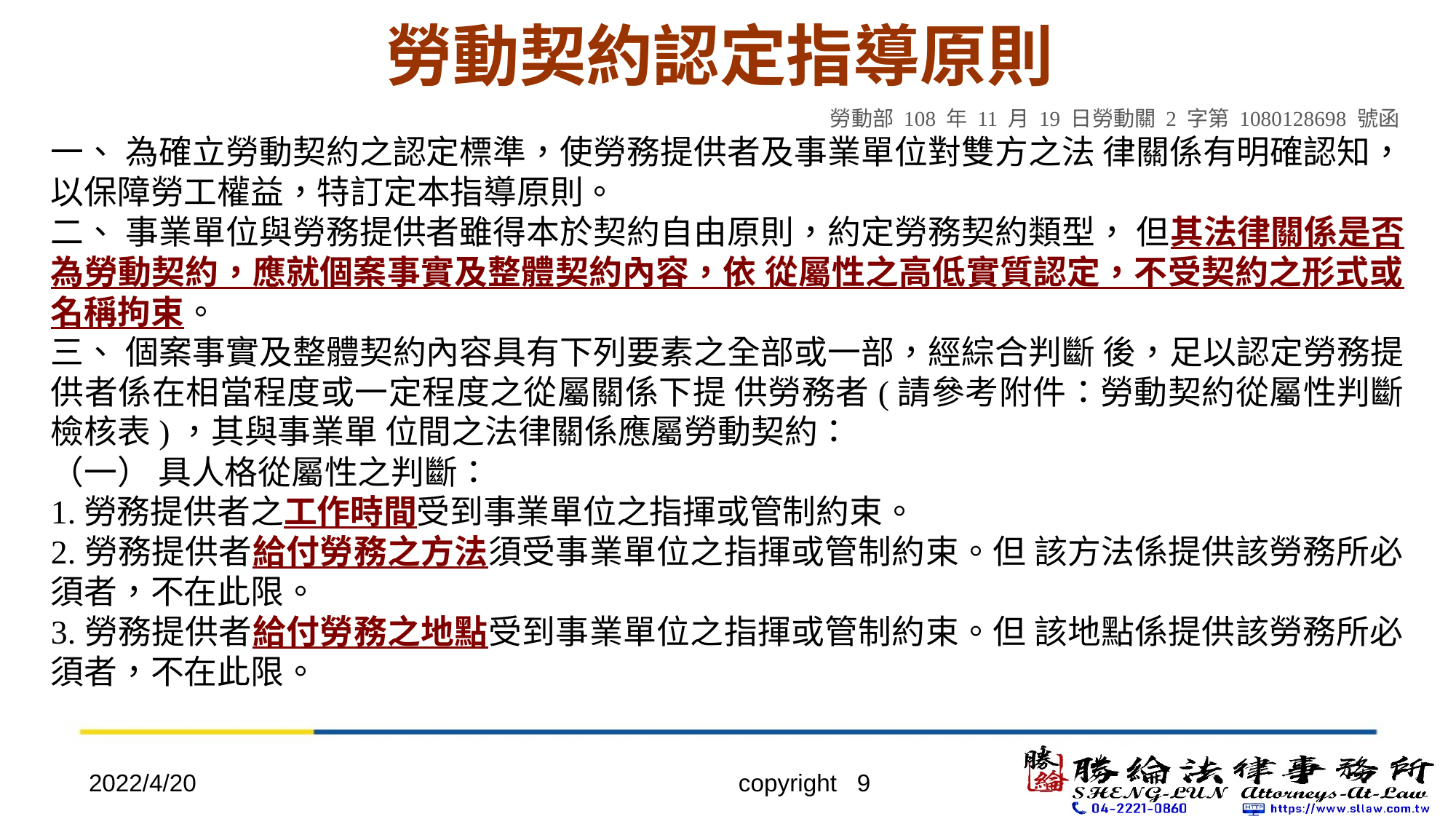

# 勞動契約認定指導原則
勞動部 108 年 11 月 19 日勞動關 2 字第 1080128698 號函
一、 為確立勞動契約之認定標準，使勞務提供者及事業單位對雙方之法 律關係有明確認知，以保障勞工權益，特訂定本指導原則。
二、 事業單位與勞務提供者雖得本於契約自由原則，約定勞務契約類型， 但其法律關係是否為勞動契約，應就個案事實及整體契約內容，依 從屬性之高低實質認定，不受契約之形式或名稱拘束。
三、 個案事實及整體契約內容具有下列要素之全部或一部，經綜合判斷 後，足以認定勞務提供者係在相當程度或一定程度之從屬關係下提 供勞務者(請參考附件：勞動契約從屬性判斷檢核表)，其與事業單 位間之法律關係應屬勞動契約：
（一） 具人格從屬性之判斷：
1.勞務提供者之工作時間受到事業單位之指揮或管制約束。
2.勞務提供者給付勞務之方法須受事業單位之指揮或管制約束。但 該方法係提供該勞務所必須者，不在此限。
3.勞務提供者給付勞務之地點受到事業單位之指揮或管制約束。但 該地點係提供該勞務所必須者，不在此限。

2022/4/20
copyright   9